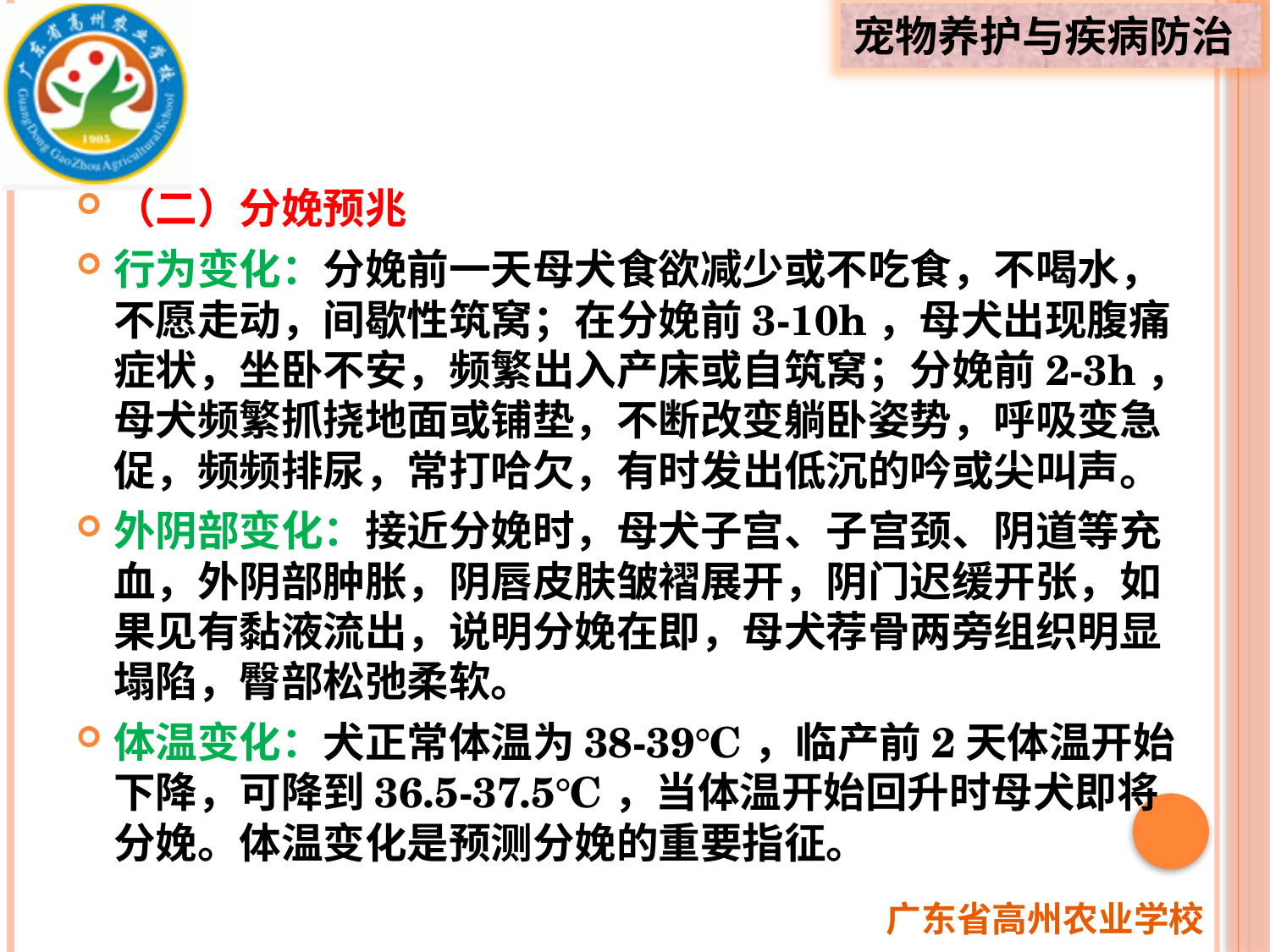

（二）分娩预兆
行为变化：分娩前一天母犬食欲减少或不吃食，不喝水，不愿走动，间歇性筑窝；在分娩前3-10h，母犬出现腹痛症状，坐卧不安，频繁出入产床或自筑窝；分娩前2-3h，母犬频繁抓挠地面或铺垫，不断改变躺卧姿势，呼吸变急促，频频排尿，常打哈欠，有时发出低沉的吟或尖叫声。
外阴部变化：接近分娩时，母犬子宫、子宫颈、阴道等充血，外阴部肿胀，阴唇皮肤皱褶展开，阴门迟缓开张，如果见有黏液流出，说明分娩在即，母犬荐骨两旁组织明显塌陷，臀部松弛柔软。
体温变化：犬正常体温为38-39℃，临产前2天体温开始下降，可降到36.5-37.5℃，当体温开始回升时母犬即将分娩。体温变化是预测分娩的重要指征。